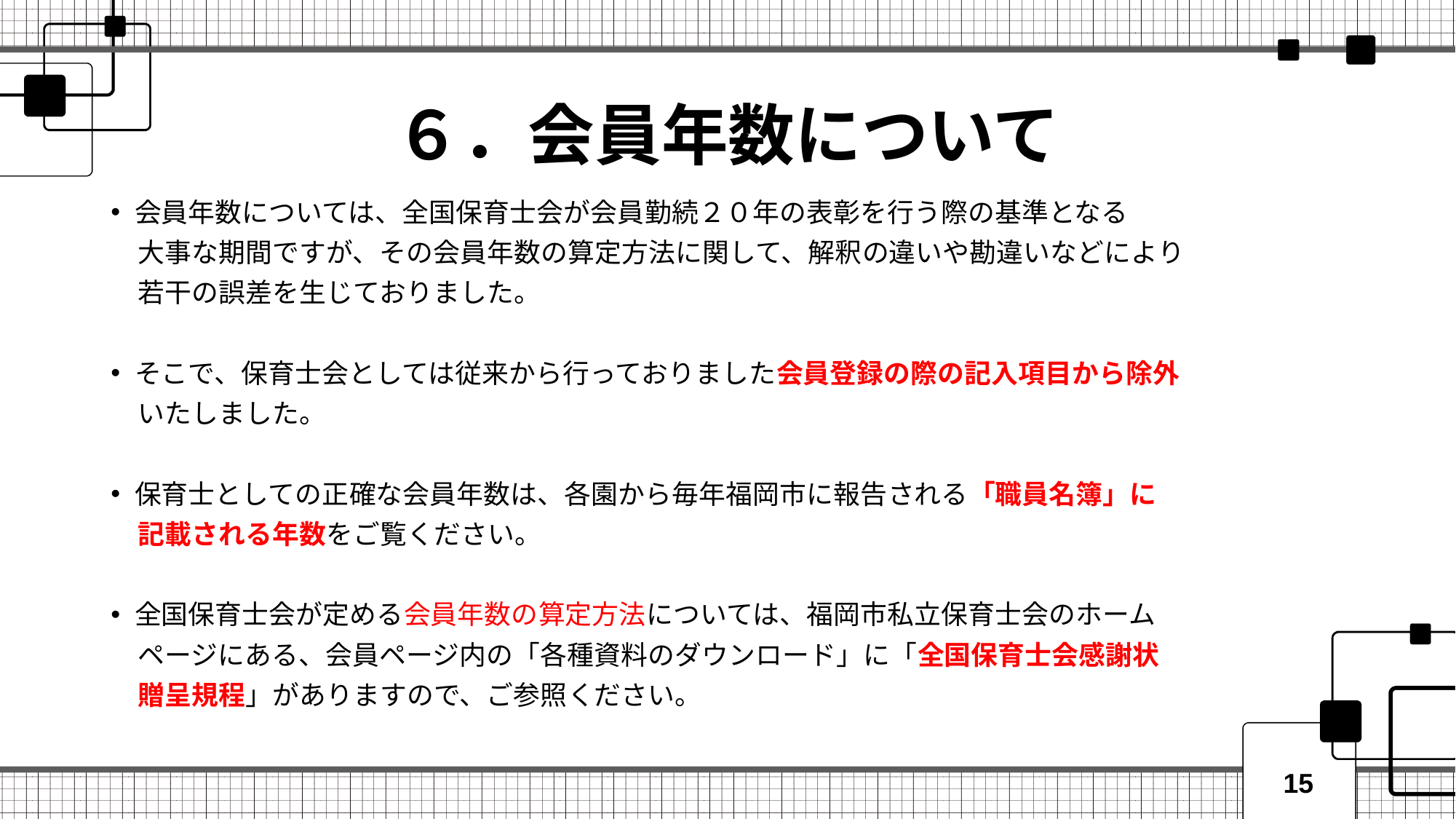

# ６．会員年数について
会員年数については、全国保育士会が会員勤続２０年の表彰を行う際の基準となる
　大事な期間ですが、その会員年数の算定方法に関して、解釈の違いや勘違いなどにより
　若干の誤差を生じておりました。

そこで、保育士会としては従来から行っておりました会員登録の際の記入項目から除外
　いたしました。

保育士としての正確な会員年数は、各園から毎年福岡市に報告される「職員名簿」に
　記載される年数をご覧ください。

全国保育士会が定める会員年数の算定方法については、福岡市私立保育士会のホーム
　ページにある、会員ページ内の「各種資料のダウンロード」に「全国保育士会感謝状
　贈呈規程」がありますので、ご参照ください。
15